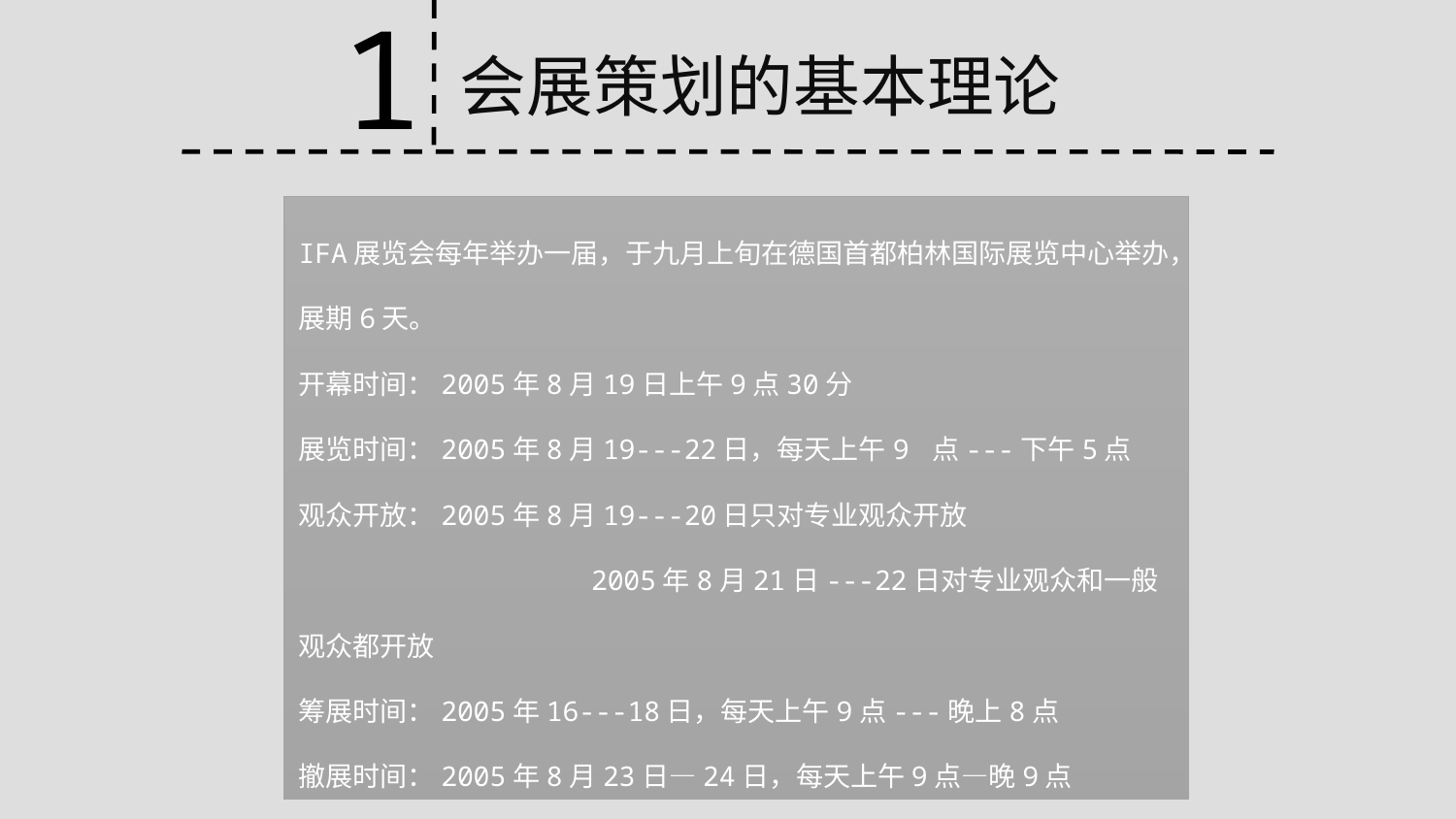

1
会展策划的基本理论
IFA展览会每年举办一届，于九月上旬在德国首都柏林国际展览中心举办，展期6天。
开幕时间：2005年8月19日上午9点30分
展览时间：2005年8月19---22日，每天上午9 点---下午5点
观众开放：2005年8月19---20日只对专业观众开放
                  2005年8月21日---22日对专业观众和一般观众都开放
筹展时间：2005年16---18日，每天上午9点---晚上8点
撤展时间：2005年8月23日—24日，每天上午9点—晚9点